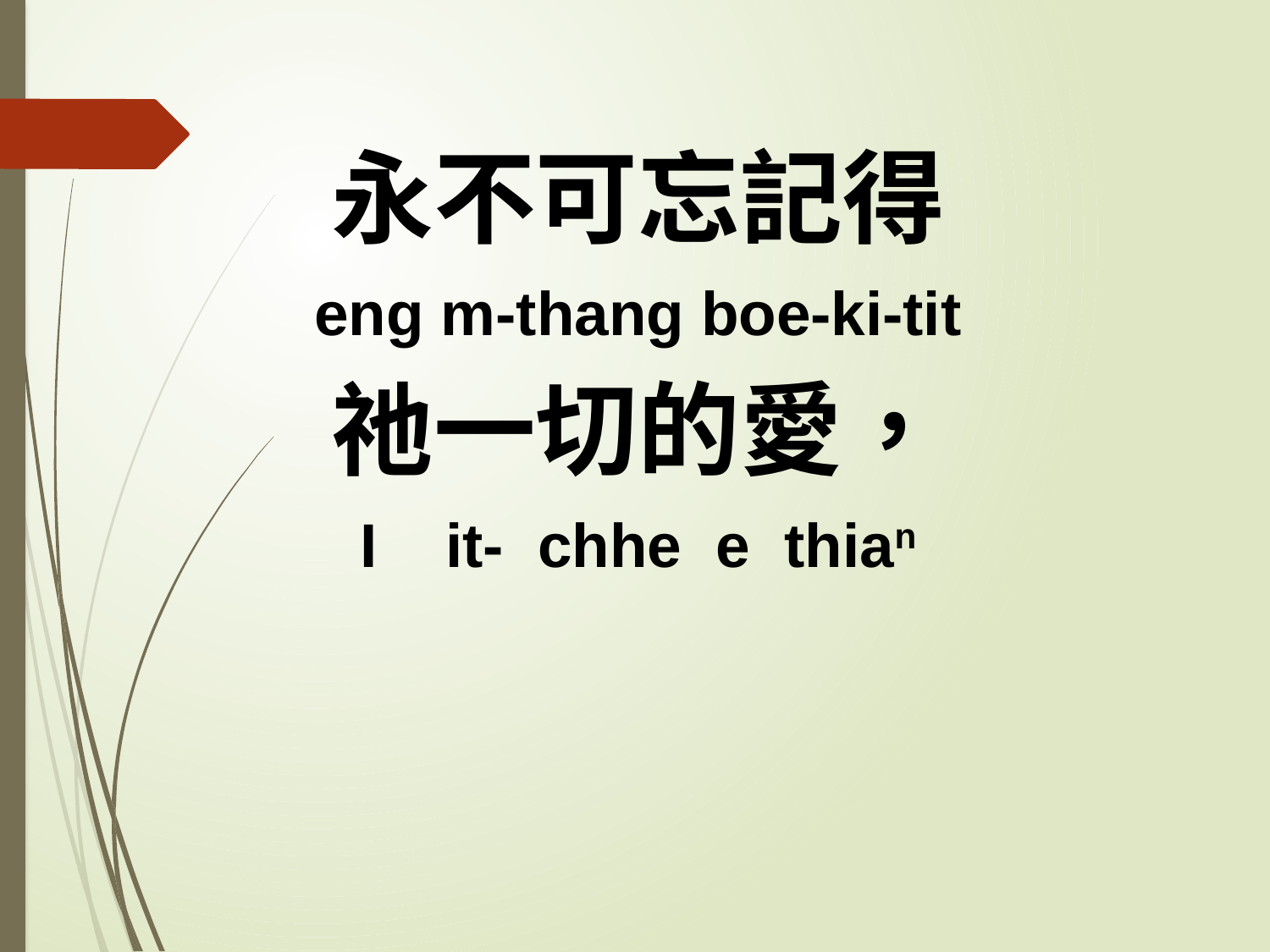

永不可忘記得
eng m-thang boe-ki-tit
祂一切的愛，
I    it-  chhe  e  thian